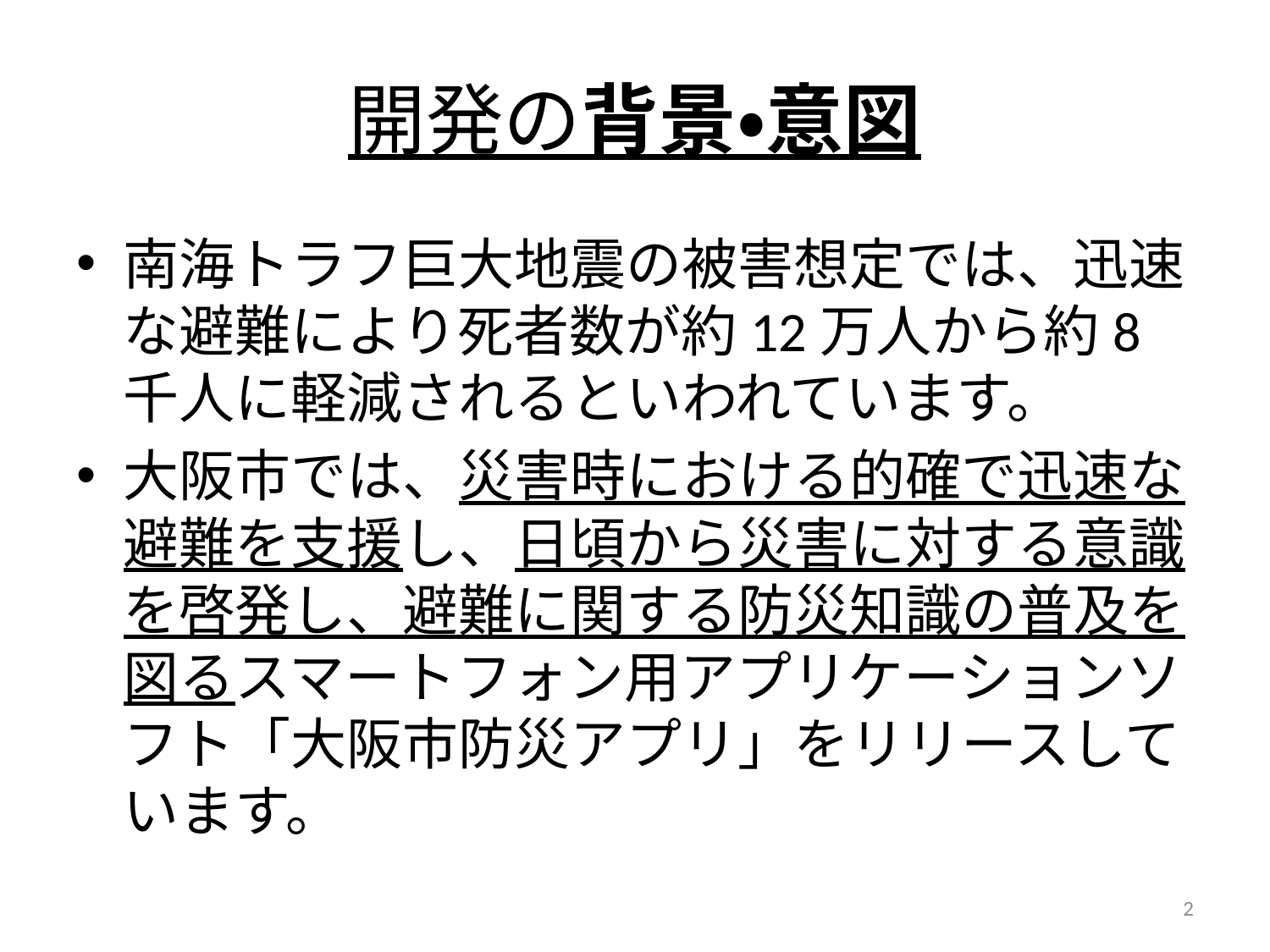

# 開発の背景・意図
南海トラフ巨大地震の被害想定では、迅速な避難により死者数が約12万人から約8千人に軽減されるといわれています。
大阪市では、災害時における的確で迅速な避難を支援し、日頃から災害に対する意識を啓発し、避難に関する防災知識の普及を図るスマートフォン用アプリケーションソフト「大阪市防災アプリ」をリリースしています。
2